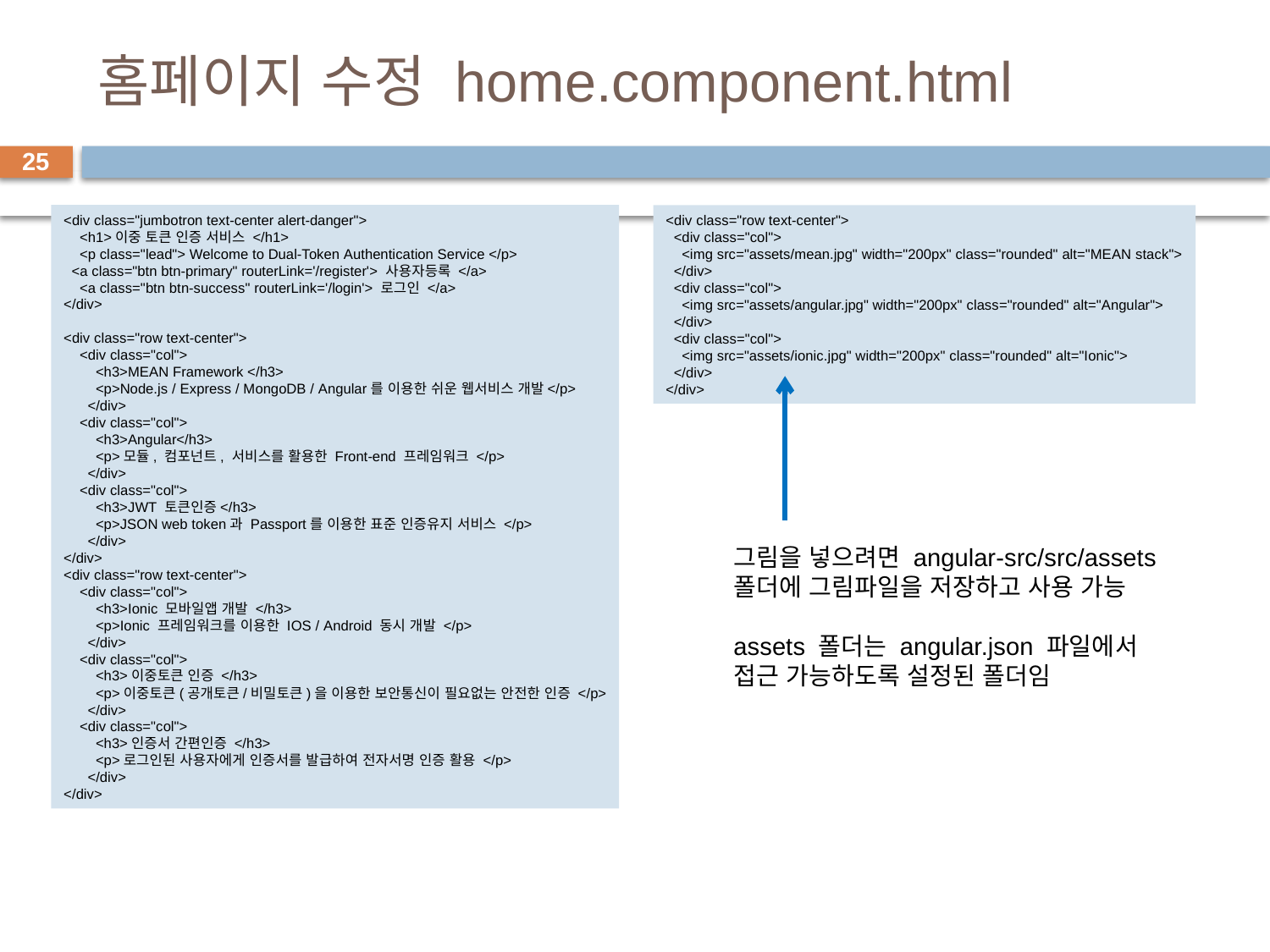

# 홈페이지 수정 home.component.html
25
<div class="jumbotron text-center alert-danger">
    <h1>이중 토큰 인증 서비스 </h1>
    <p class="lead"> Welcome to Dual-Token Authentication Service </p>
  <a class="btn btn-primary" routerLink='/register'> 사용자등록 </a>
    <a class="btn btn-success" routerLink='/login'> 로그인 </a>
</div>

<div class="row text-center">
    <div class="col">
        <h3>MEAN Framework </h3>
        <p>Node.js / Express / MongoDB / Angular를 이용한 쉬운 웹서비스 개발</p>
      </div>
    <div class="col">
        <h3>Angular</h3>
        <p>모듈, 컴포넌트, 서비스를 활용한 Front-end 프레임워크 </p>
      </div>
    <div class="col">
        <h3>JWT 토큰인증</h3>
        <p>JSON web token과 Passport를 이용한 표준 인증유지 서비스 </p>
      </div>
</div>
<div class="row text-center">
    <div class="col">
        <h3>Ionic 모바일앱 개발 </h3>
        <p>Ionic 프레임워크를 이용한 IOS / Android 동시 개발 </p>
      </div>
    <div class="col">
        <h3>이중토큰 인증 </h3>
        <p>이중토큰(공개토큰/비밀토큰)을 이용한 보안통신이 필요없는 안전한 인증 </p>
      </div>
    <div class="col">
        <h3>인증서 간편인증 </h3>
        <p>로그인된 사용자에게 인증서를 발급하여 전자서명 인증 활용 </p>
      </div>
</div>
<div class="row text-center">
  <div class="col">
    <img src="assets/mean.jpg" width="200px" class="rounded" alt="MEAN stack">
  </div>
  <div class="col">
    <img src="assets/angular.jpg" width="200px" class="rounded" alt="Angular">
  </div>
  <div class="col">
    <img src="assets/ionic.jpg" width="200px" class="rounded" alt="Ionic">
  </div>
</div>
그림을 넣으려면 angular-src/src/assets
폴더에 그림파일을 저장하고 사용 가능

assets 폴더는 angular.json 파일에서
접근 가능하도록 설정된 폴더임